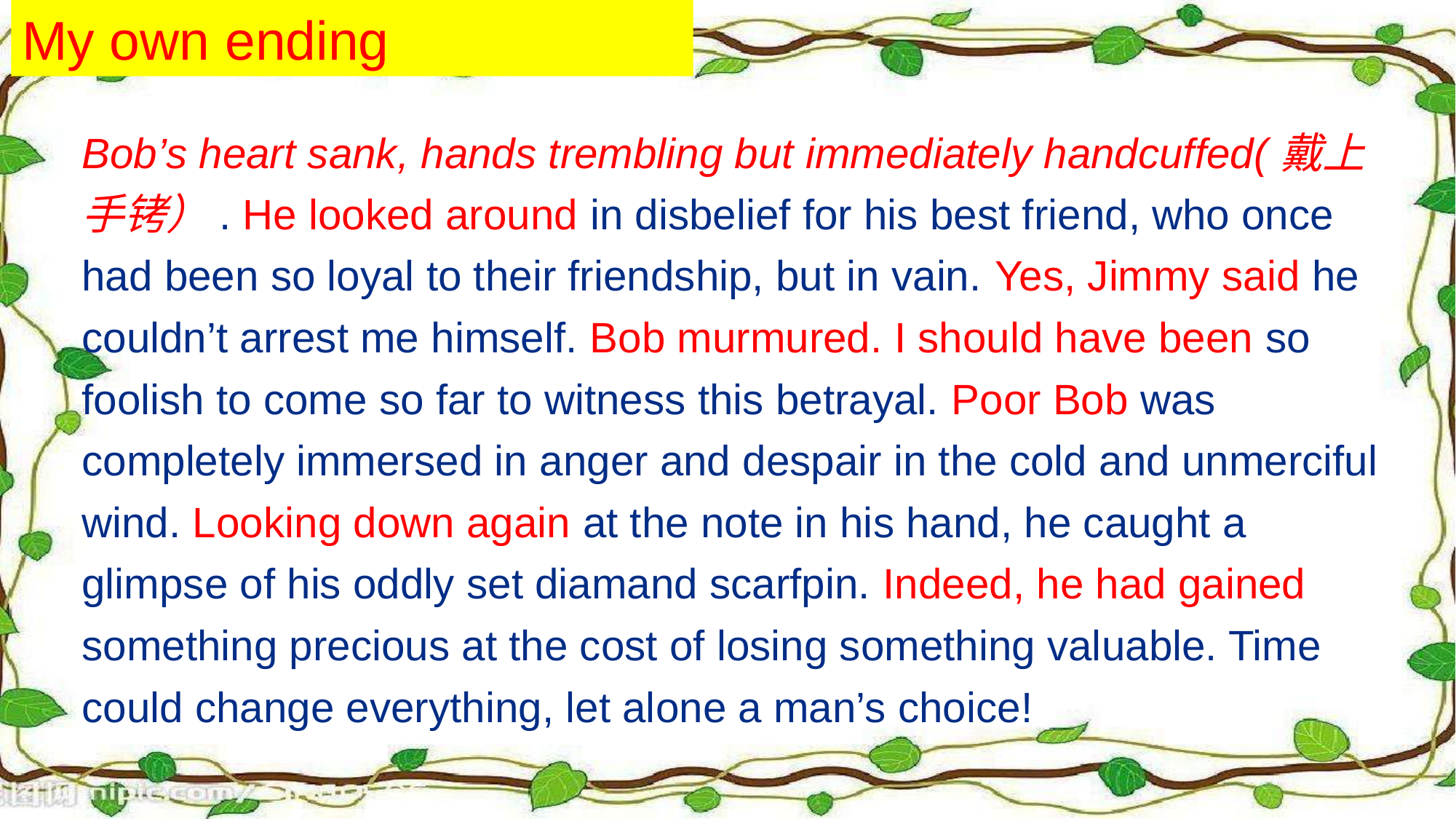

My own ending
Bob’s heart sank, hands trembling but immediately handcuffed(戴上手铐）. He looked around in disbelief for his best friend, who once had been so loyal to their friendship, but in vain. Yes, Jimmy said he couldn’t arrest me himself. Bob murmured. I should have been so foolish to come so far to witness this betrayal. Poor Bob was completely immersed in anger and despair in the cold and unmerciful wind. Looking down again at the note in his hand, he caught a glimpse of his oddly set diamand scarfpin. Indeed, he had gained something precious at the cost of losing something valuable. Time could change everything, let alone a man’s choice!